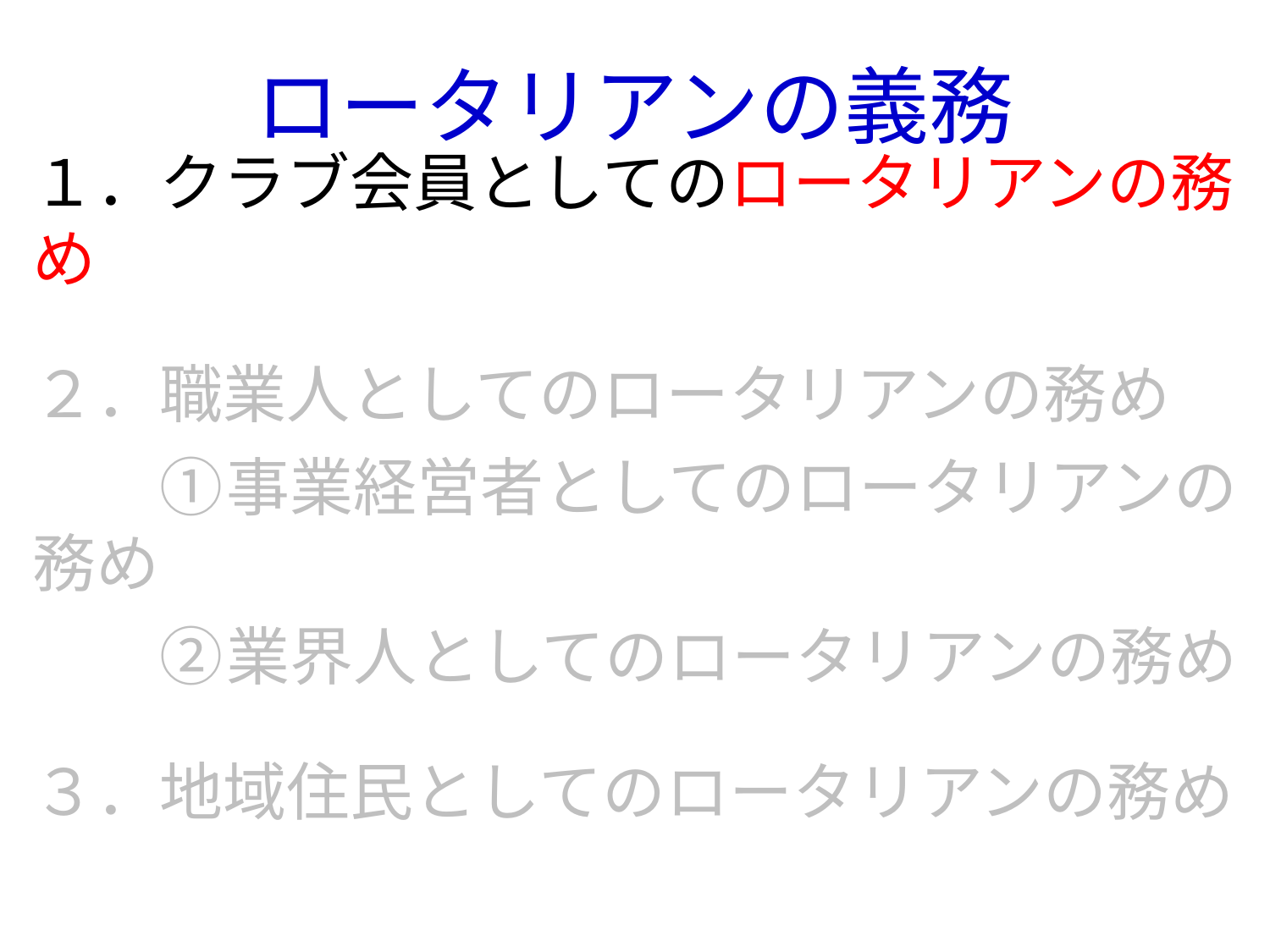

ロータリアンの義務
１．クラブ会員としてのロータリアンの務め

２．職業人としてのロータリアンの務め

　　① 事業経営者としてのロータリアンの務め

　　② 業界人としてのロータリアンの務め

３．地域住民としてのロータリアンの務め